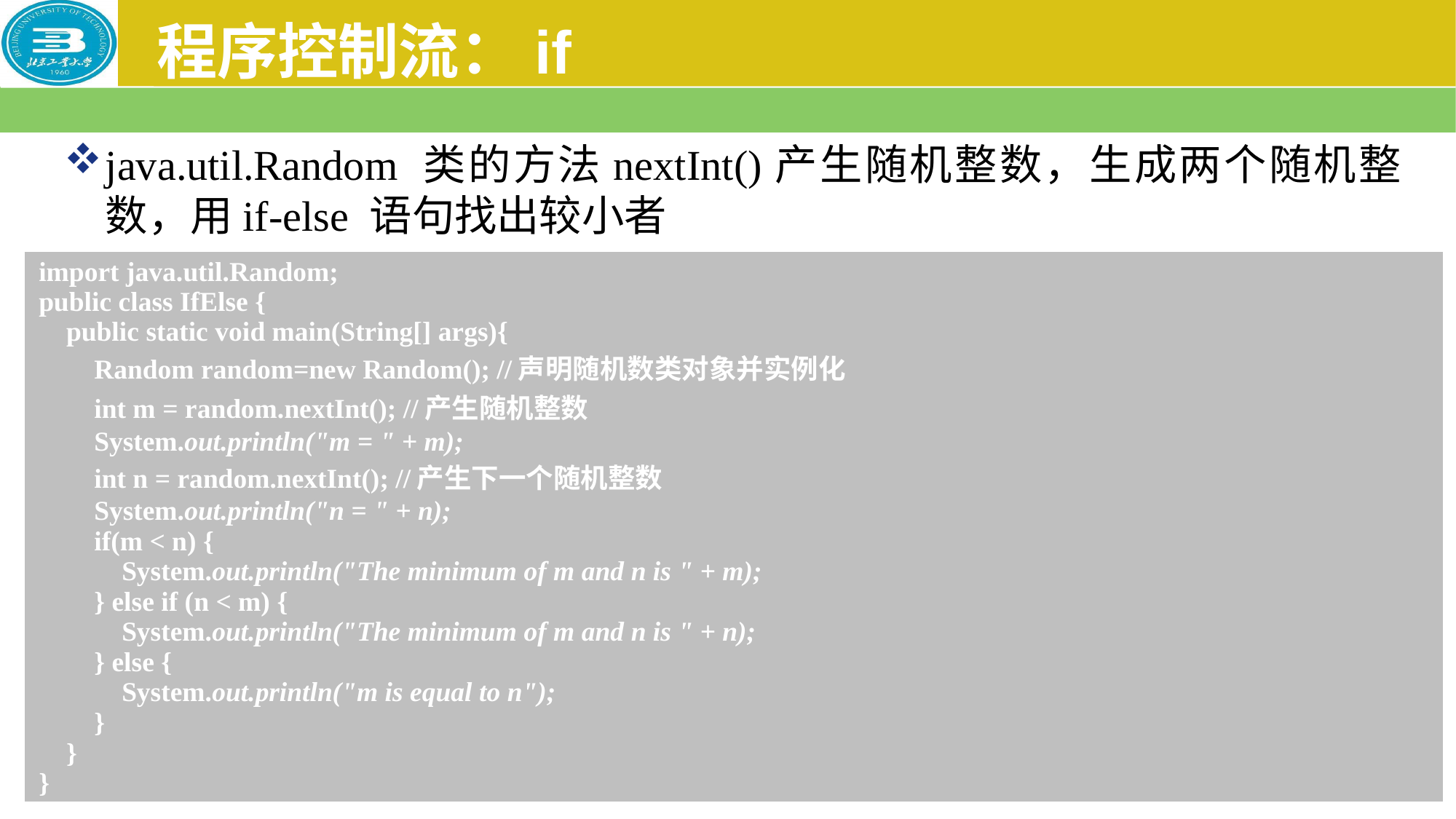

# 程序控制流：if
java.util.Random 类的方法nextInt()产生随机整数，生成两个随机整数，用if-else 语句找出较小者
| import java.util.Random; public class IfElse { public static void main(String[] args){ Random random=new Random(); //声明随机数类对象并实例化 int m = random.nextInt(); //产生随机整数 System.out.println("m = " + m); int n = random.nextInt(); //产生下一个随机整数 System.out.println("n = " + n); if(m < n) { System.out.println("The minimum of m and n is " + m); } else if (n < m) { System.out.println("The minimum of m and n is " + n); } else { System.out.println("m is equal to n"); } } } |
| --- |